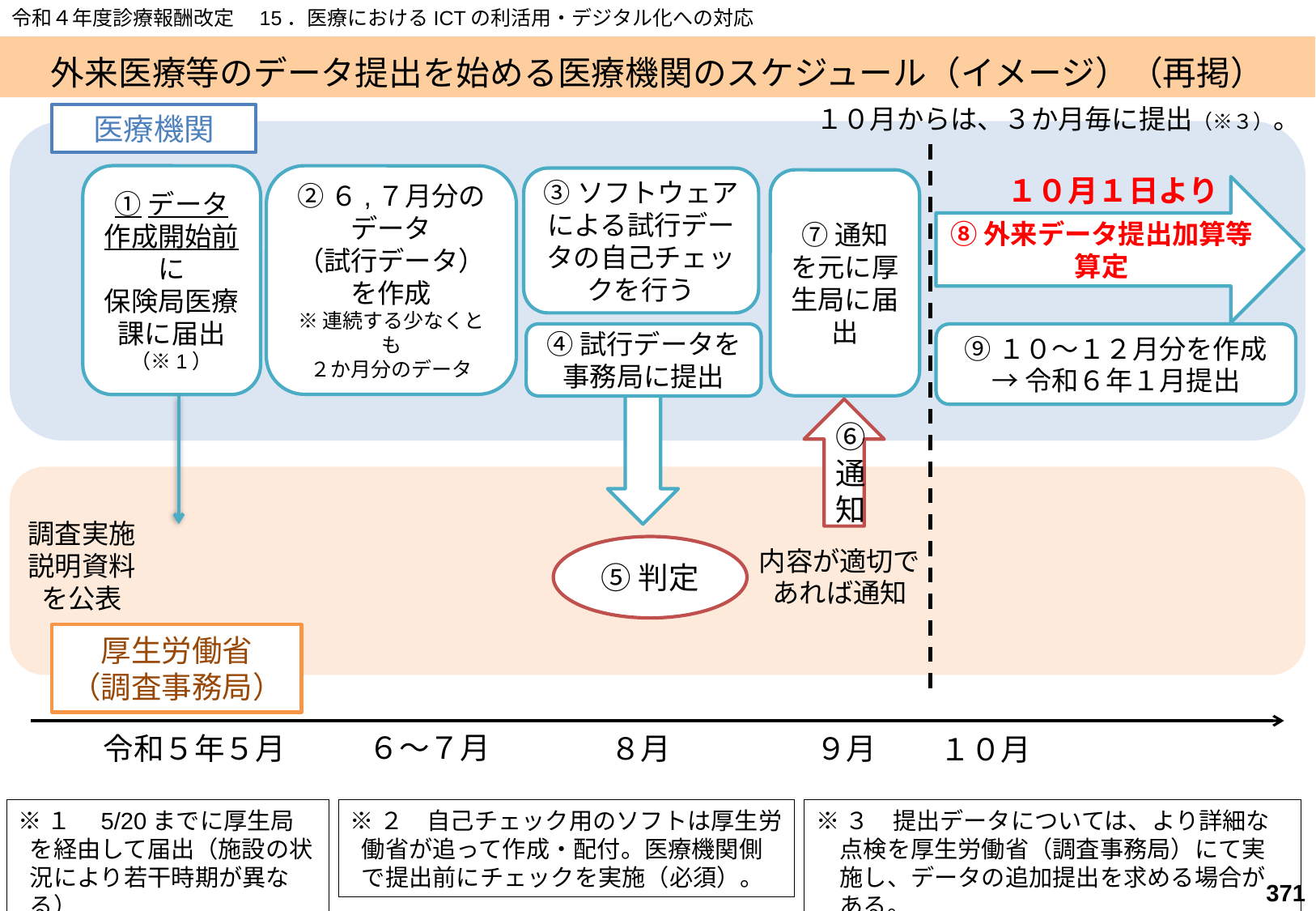

令和４年度診療報酬改定　15．医療におけるICTの利活用・デジタル化への対応
# 外来医療等のデータ提出を始める医療機関のスケジュール（イメージ）（再掲）
１０月からは、３か月毎に提出（※３）。
医療機関

①データ作成開始前に
保険局医療課に届出（※1）
②６,７月分のデータ
（試行データ）
を作成
※連続する少なくとも
２か月分のデータ
１０月１日より
③ソフトウェアによる試行データの自己チェックを行う
⑦通知を元に厚生局に届出
⑧外来データ提出加算等
算定
④試行データを
事務局に提出
⑨１０～１２月分を作成
→令和６年１月提出

⑥通知

調査実施説明資料を公表
⑤判定
内容が適切であれば通知
厚生労働省
（調査事務局）
６～７月
令和５年５月
８月
９月
１０月
※１　5/20までに厚生局を経由して届出（施設の状況により若干時期が異なる）
※２　自己チェック用のソフトは厚生労働省が追って作成・配付。医療機関側で提出前にチェックを実施（必須）。
※３　提出データについては、より詳細な点検を厚生労働省（調査事務局）にて実施し、データの追加提出を求める場合がある。